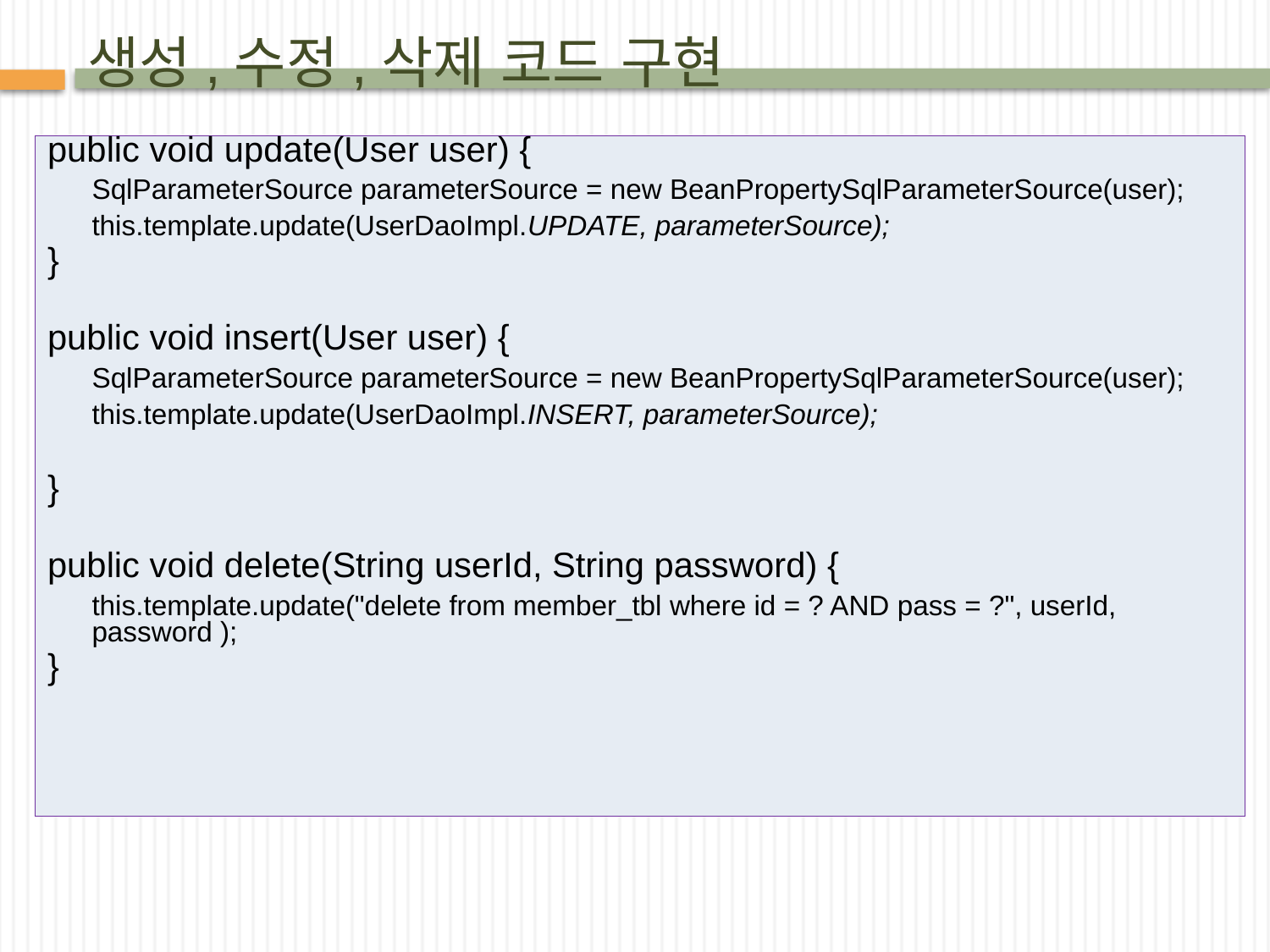

# 생성,수정,삭제 코드 구현
public void update(User user) {
SqlParameterSource parameterSource = new BeanPropertySqlParameterSource(user);
this.template.update(UserDaoImpl.UPDATE, parameterSource);
}

public void insert(User user) {
SqlParameterSource parameterSource = new BeanPropertySqlParameterSource(user);
this.template.update(UserDaoImpl.INSERT, parameterSource);

}

public void delete(String userId, String password) {
this.template.update("delete from member_tbl where id = ? AND pass = ?", userId, password );
}